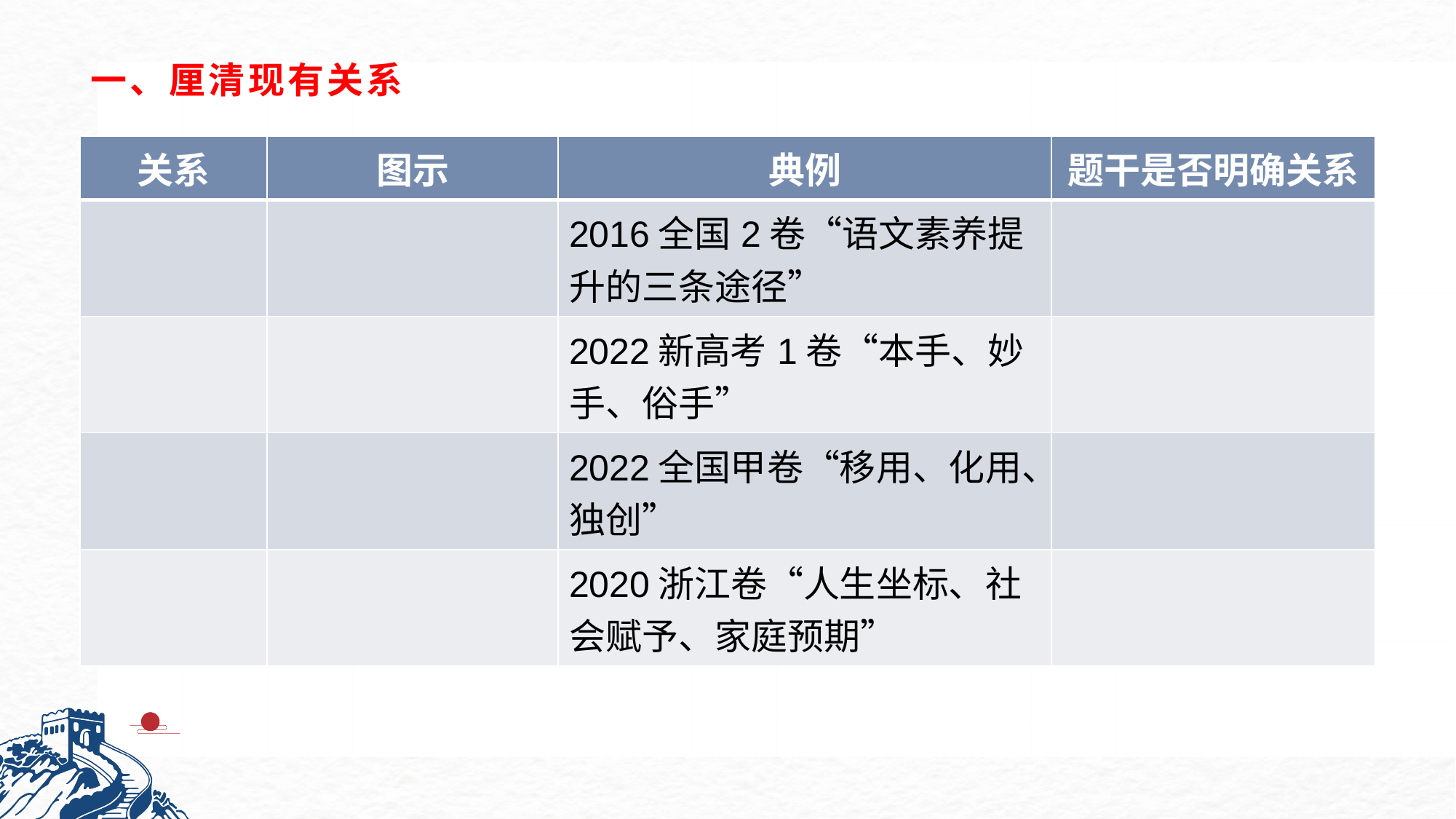

# 一、厘清现有关系
| 关系 | 图示 | 典例 | 题干是否明确关系 |
| --- | --- | --- | --- |
|  |  | 2016全国2卷“语文素养提升的三条途径” |  |
|  |  | 2022新高考1卷“本手、妙手、俗手” |  |
|  |  | 2022全国甲卷“移用、化用、独创” |  |
|  |  | 2020浙江卷“人生坐标、社会赋予、家庭预期” |  |